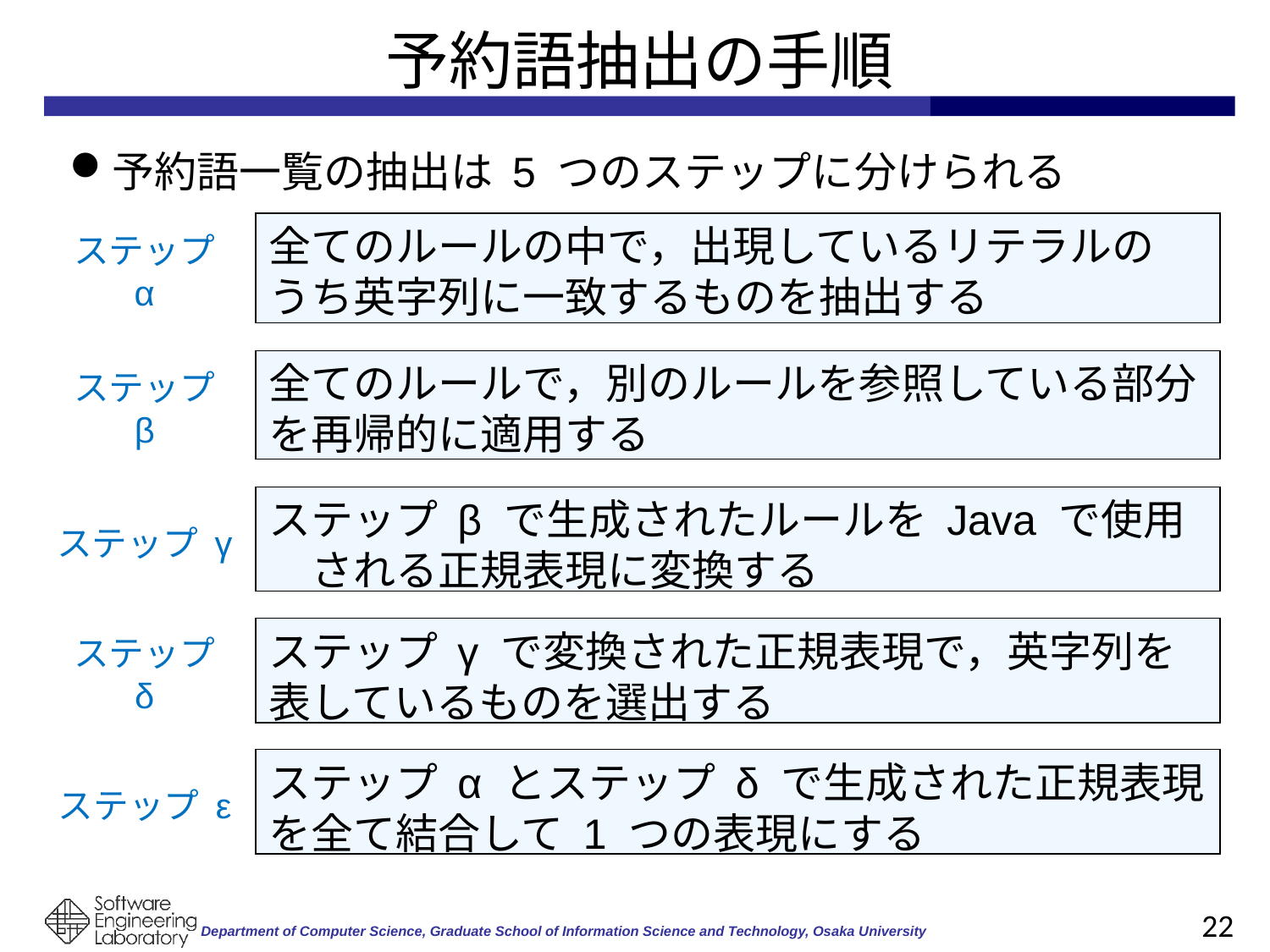

# 予約語抽出の手順
予約語一覧の抽出は 5 つのステップに分けられる
全てのルールの中で，出現しているリテラルの　うち英字列に一致するものを抽出する
ステップ α
全てのルールで，別のルールを参照している部分を再帰的に適用する
ステップ β
ステップ β で生成されたルールを Java で使用　される正規表現に変換する
ステップ γ
ステップ γ で変換された正規表現で，英字列を表しているものを選出する
ステップ δ
ステップ α とステップ δ で生成された正規表現を全て結合して 1 つの表現にする
ステップ ε
22